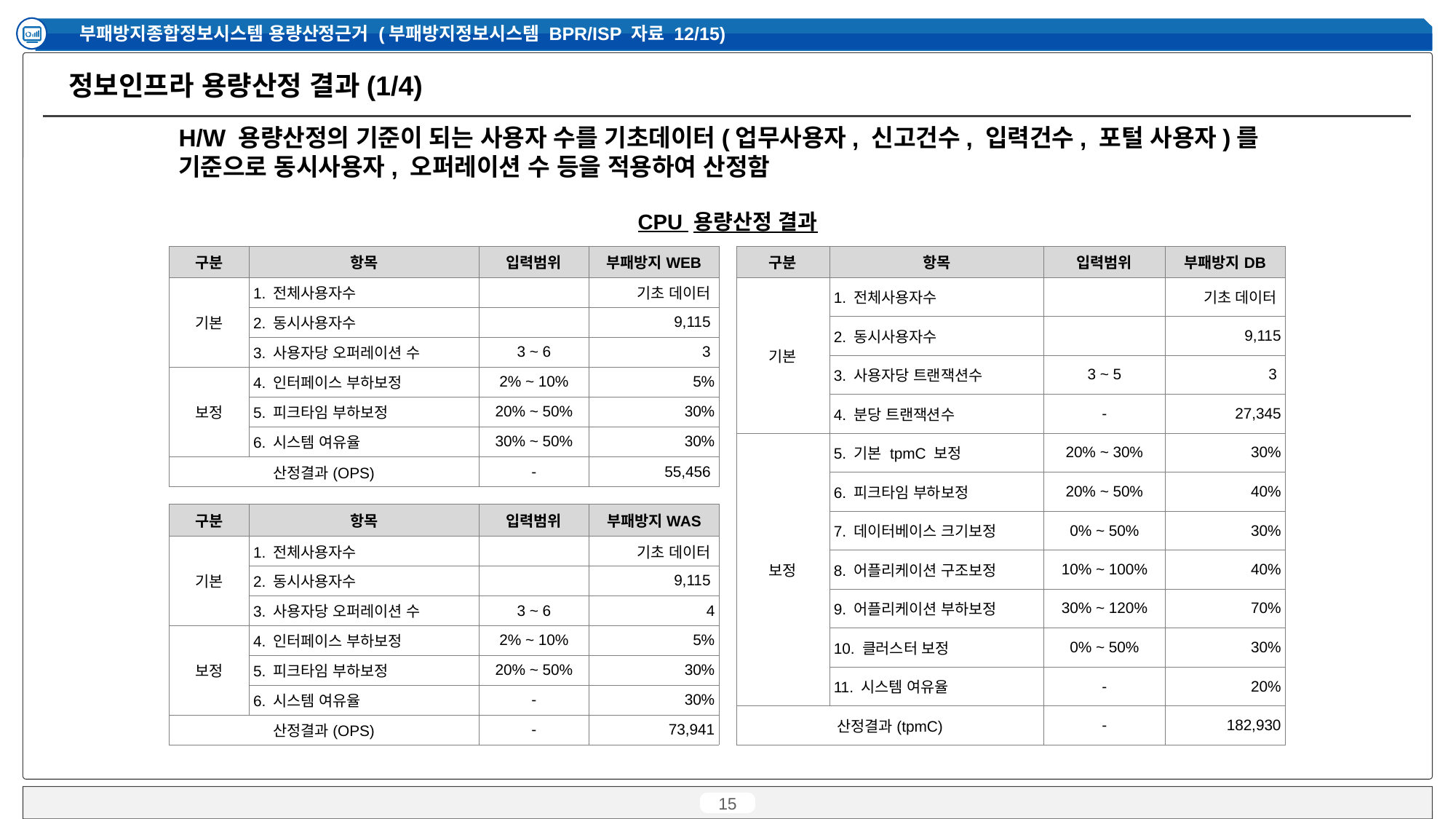

부패방지종합정보시스템 용량산정근거 (부패방지정보시스템 BPR/ISP 자료 12/15)
정보인프라 용량산정 결과(1/4)
H/W 용량산정의 기준이 되는 사용자 수를 기초데이터(업무사용자, 신고건수, 입력건수, 포털 사용자)를 기준으로 동시사용자, 오퍼레이션 수 등을 적용하여 산정함
CPU 용량산정 결과
| 구분 | 항목 | 입력범위 | 부패방지WEB |
| --- | --- | --- | --- |
| 기본 | 1. 전체사용자수 |  | 기초 데이터 |
|  | 2. 동시사용자수 |  | 9,115 |
|  | 3. 사용자당 오퍼레이션 수 | 3 ~ 6 | 3 |
| 보정 | 4. 인터페이스 부하보정 | 2% ~ 10% | 5% |
|  | 5. 피크타임 부하보정 | 20% ~ 50% | 30% |
|  | 6. 시스템 여유율 | 30% ~ 50% | 30% |
| 산정결과(OPS) |  | - | 55,456 |
| 구분 | 항목 | 입력범위 | 부패방지DB |
| --- | --- | --- | --- |
| 기본 | 1. 전체사용자수 |  | 기초 데이터 |
|  | 2. 동시사용자수 |  | 9,115 |
|  | 3. 사용자당 트랜잭션수 | 3 ~ 5 | 3 |
|  | 4. 분당 트랜잭션수 | - | 27,345 |
| 보정 | 5. 기본 tpmC 보정 | 20% ~ 30% | 30% |
|  | 6. 피크타임 부하보정 | 20% ~ 50% | 40% |
|  | 7. 데이터베이스 크기보정 | 0% ~ 50% | 30% |
|  | 8. 어플리케이션 구조보정 | 10% ~ 100% | 40% |
|  | 9. 어플리케이션 부하보정 | 30% ~ 120% | 70% |
|  | 10. 클러스터 보정 | 0% ~ 50% | 30% |
|  | 11. 시스템 여유율 | - | 20% |
| 산정결과(tpmC) |  | - | 182,930 |
| 구분 | 항목 | 입력범위 | 부패방지WAS |
| --- | --- | --- | --- |
| 기본 | 1. 전체사용자수 |  | 기초 데이터 |
|  | 2. 동시사용자수 |  | 9,115 |
|  | 3. 사용자당 오퍼레이션 수 | 3 ~ 6 | 4 |
| 보정 | 4. 인터페이스 부하보정 | 2% ~ 10% | 5% |
|  | 5. 피크타임 부하보정 | 20% ~ 50% | 30% |
|  | 6. 시스템 여유율 | - | 30% |
| 산정결과(OPS) |  | - | 73,941 |